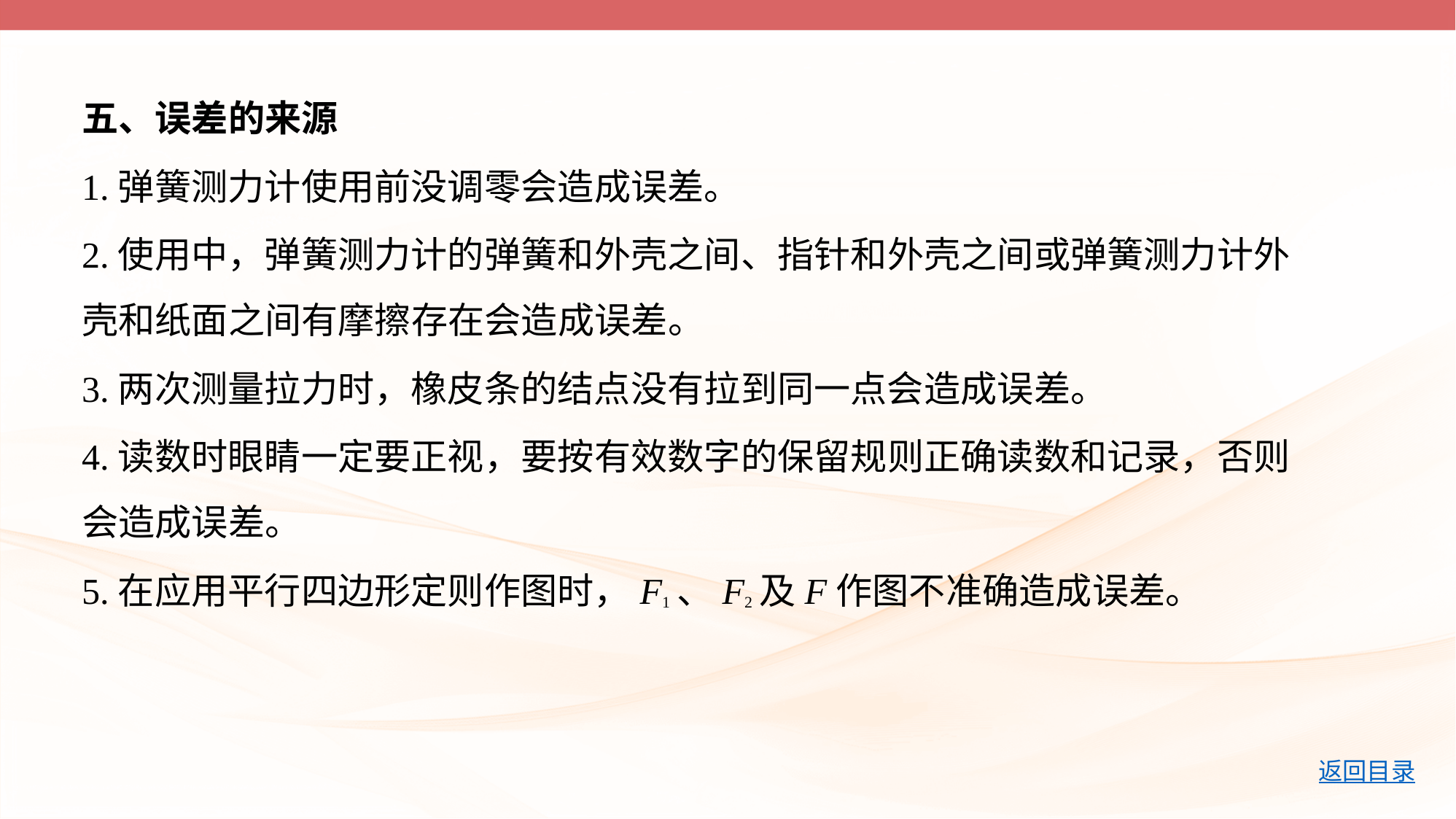

五、误差的来源
1.弹簧测力计使用前没调零会造成误差。
2.使用中，弹簧测力计的弹簧和外壳之间、指针和外壳之间或弹簧测力计外壳和纸面之间有摩擦存在会造成误差。
3.两次测量拉力时，橡皮条的结点没有拉到同一点会造成误差。
4.读数时眼睛一定要正视，要按有效数字的保留规则正确读数和记录，否则会造成误差。
5.在应用平行四边形定则作图时，F1、F2及F作图不准确造成误差。